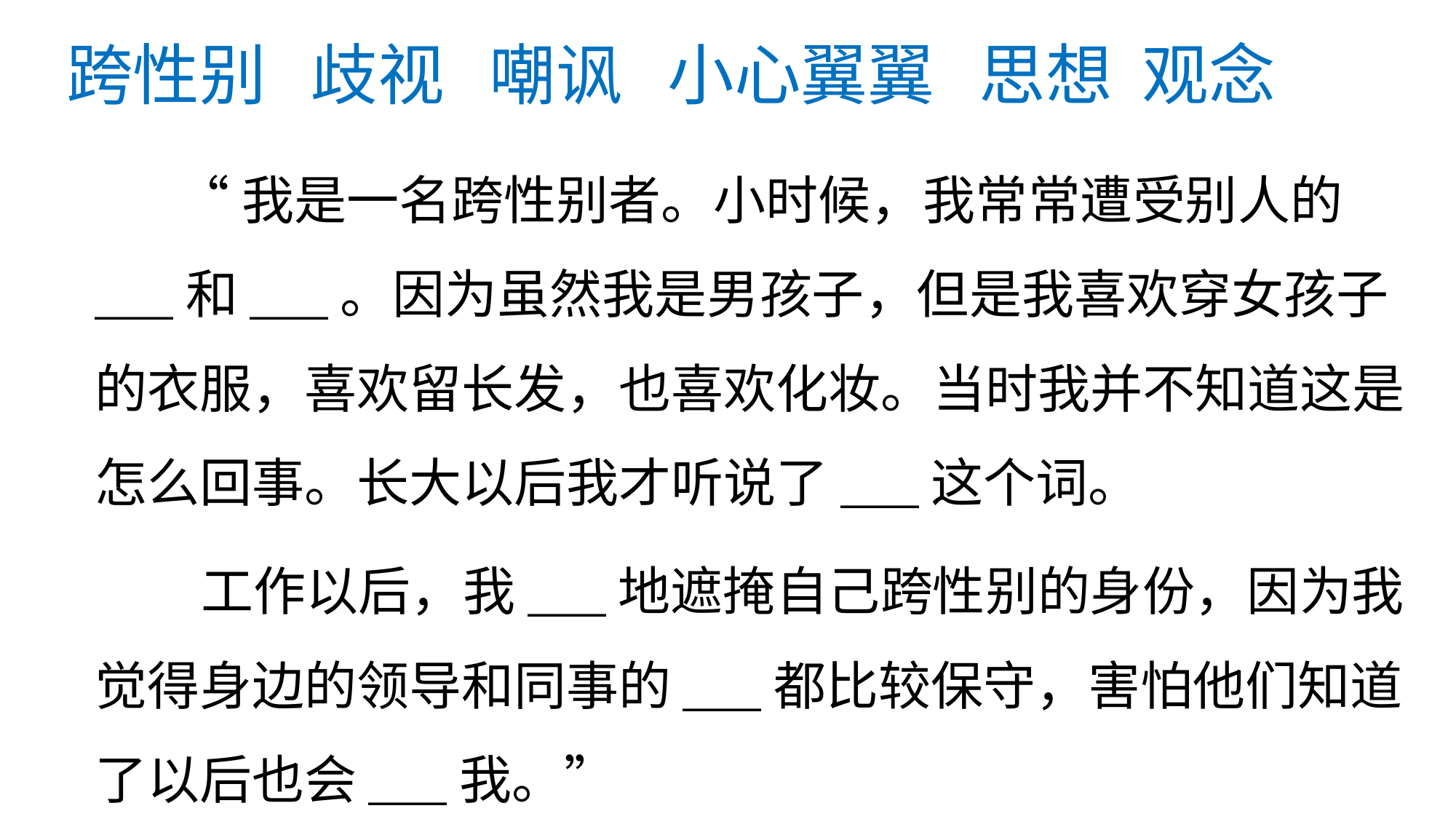

# 跨性别   歧视   嘲讽   小心翼翼   思想  观念
       “我是一名跨性别者。小时候，我常常遭受别人的___和___。因为虽然我是男孩子，但是我喜欢穿女孩子的衣服，喜欢留长发，也喜欢化妆。当时我并不知道这是怎么回事。长大以后我才听说了___这个词。
        工作以后，我___地遮掩自己跨性别的身份，因为我觉得身边的领导和同事的___都比较保守，害怕他们知道了以后也会___我。”